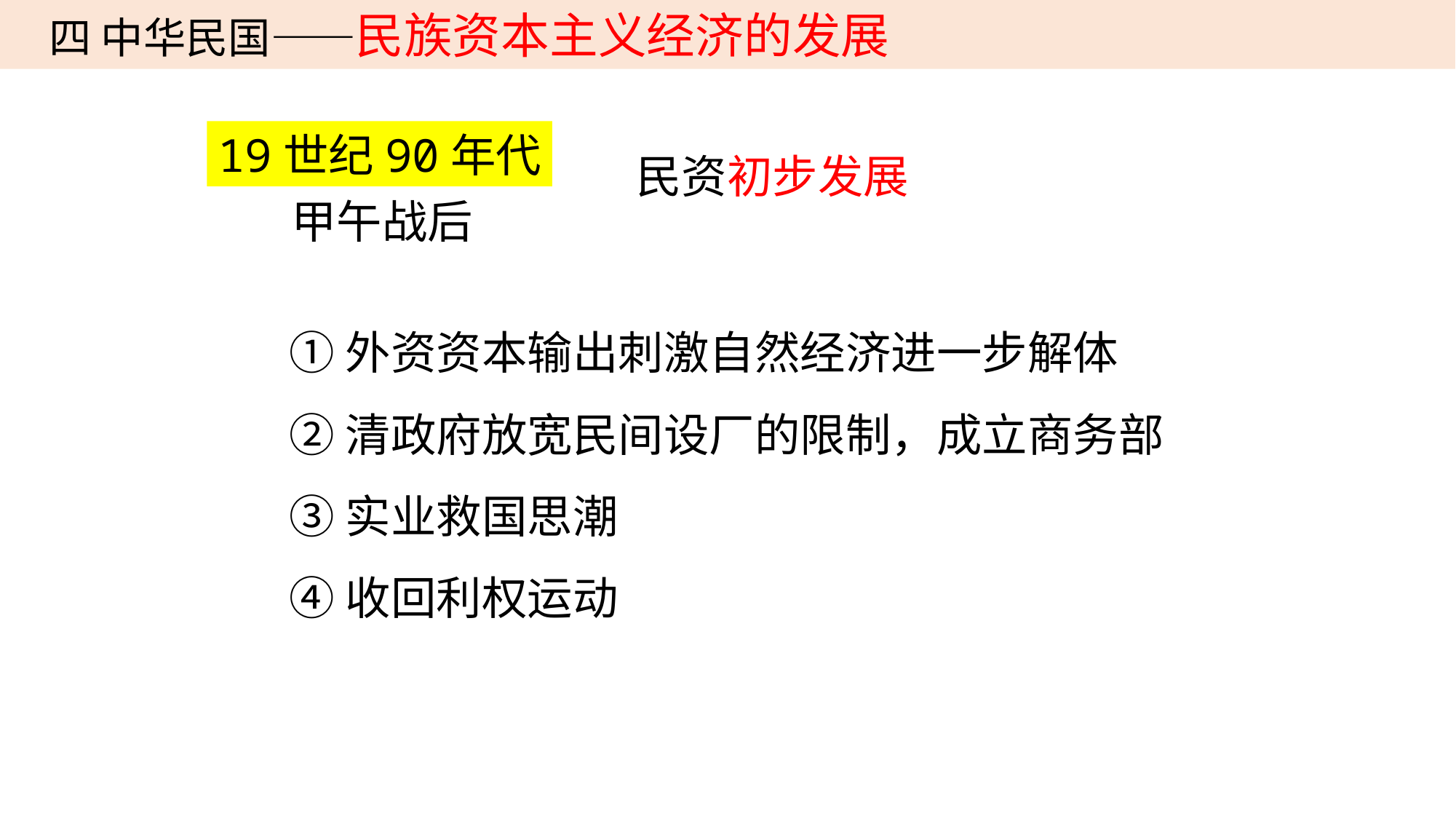

四 中华民国——民族资本主义经济的发展
19世纪90年代
民资初步发展
甲午战后
①外资资本输出刺激自然经济进一步解体
②清政府放宽民间设厂的限制，成立商务部
③实业救国思潮
④收回利权运动